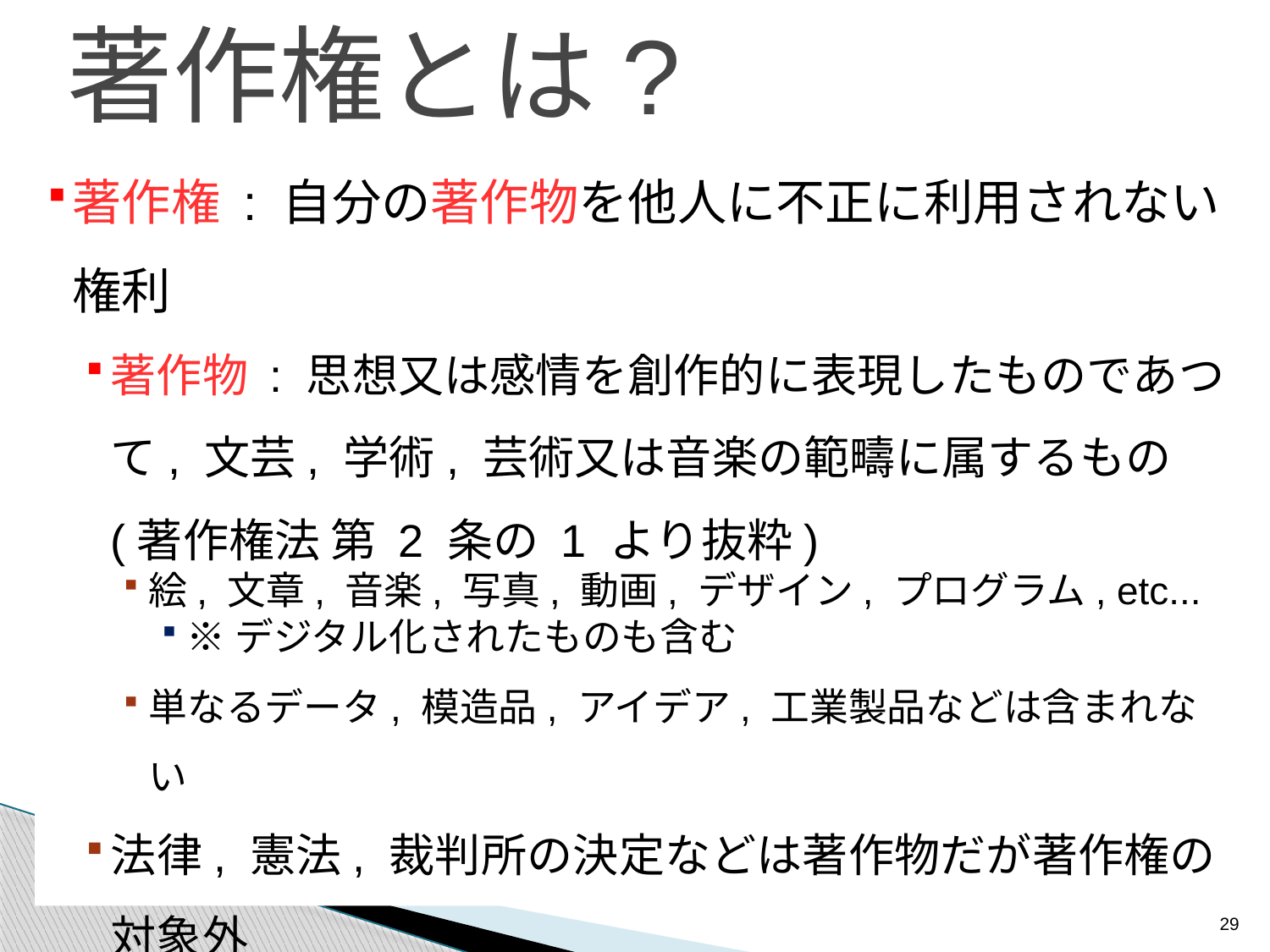

# 著作権とは?
著作権 : 自分の著作物を他人に不正に利用されない
権利
著作物 : 思想又は感情を創作的に表現したものであつ
て, 文芸, 学術, 芸術又は音楽の範疇に属するもの
(著作権法 第 2 条の 1 より抜粋)
絵, 文章, 音楽, 写真, 動画, デザイン, プログラム, etc...
※デジタル化されたものも含む
単なるデータ, 模造品, アイデア, 工業製品などは含まれない
法律, 憲法, 裁判所の決定などは著作物だが著作権の
対象外
29